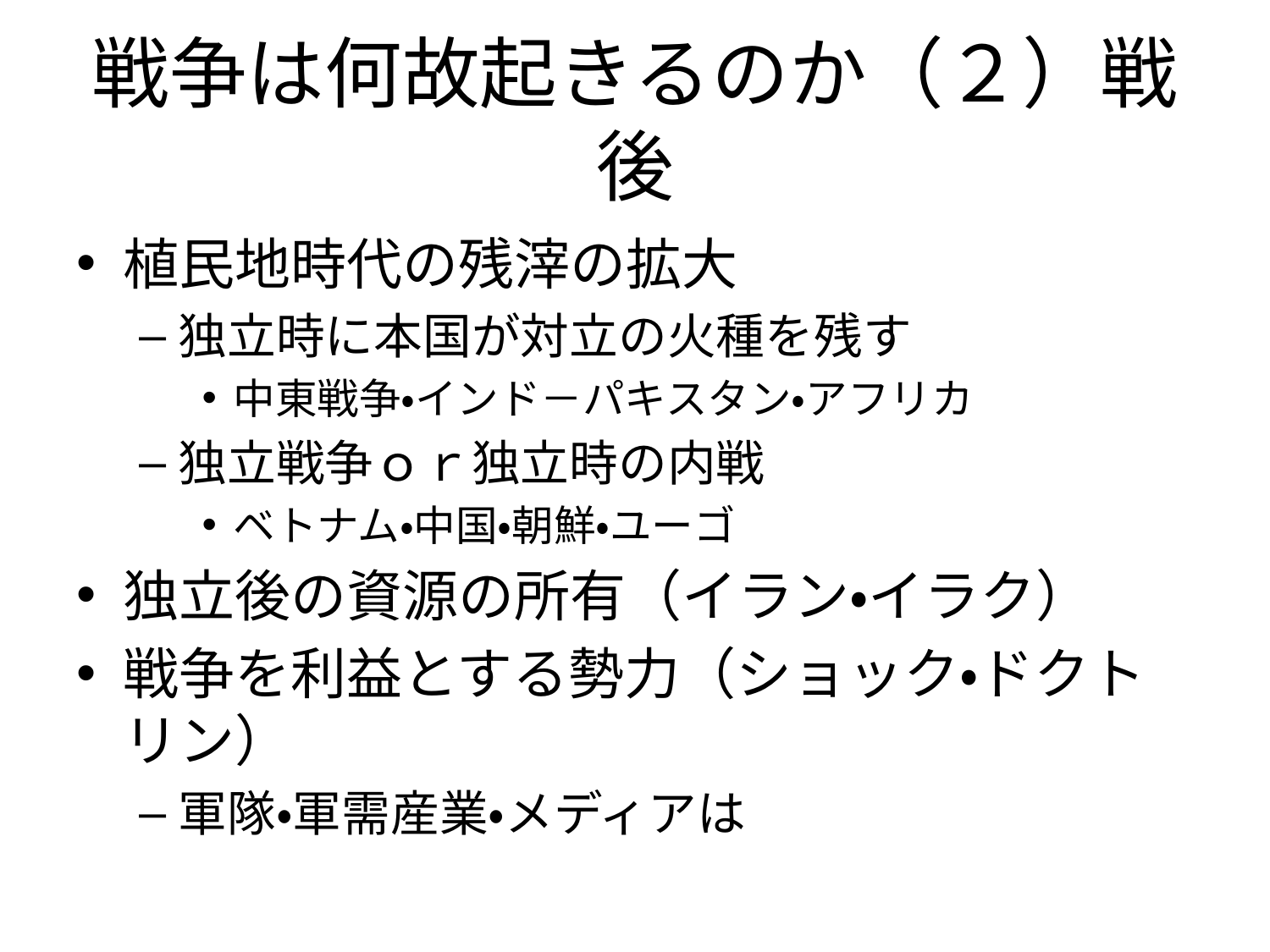

# 戦争は何故起きるのか（２）戦後
植民地時代の残滓の拡大
独立時に本国が対立の火種を残す
中東戦争・インド－パキスタン・アフリカ
独立戦争ｏｒ独立時の内戦
ベトナム・中国・朝鮮・ユーゴ
独立後の資源の所有（イラン・イラク）
戦争を利益とする勢力（ショック・ドクトリン）
軍隊・軍需産業・メディアは